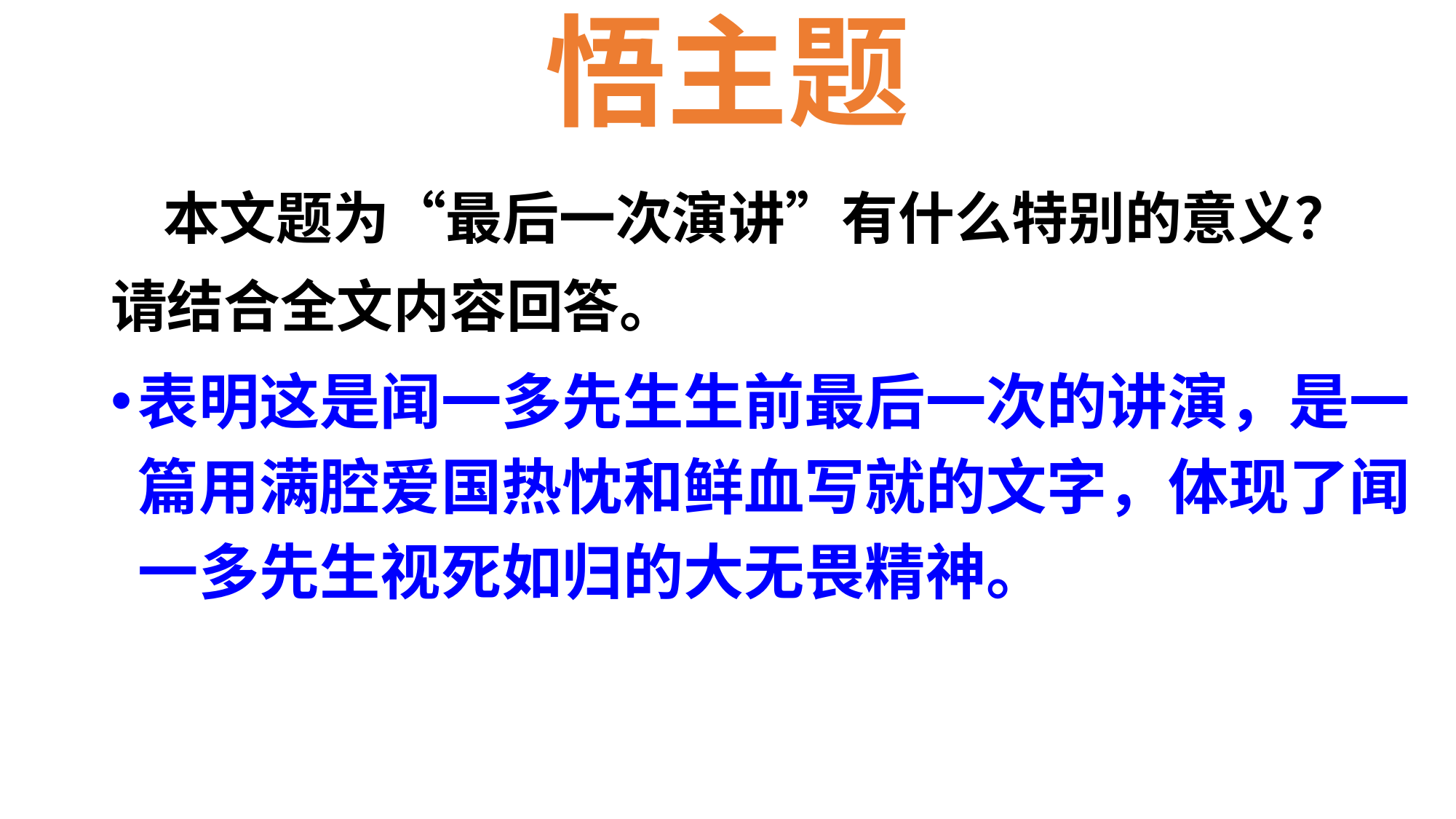

# 悟主题
   本文题为“最后一次演讲”有什么特别的意义？请结合全文内容回答。
表明这是闻一多先生生前最后一次的讲演，是一篇用满腔爱国热忱和鲜血写就的文字，体现了闻一多先生视死如归的大无畏精神。